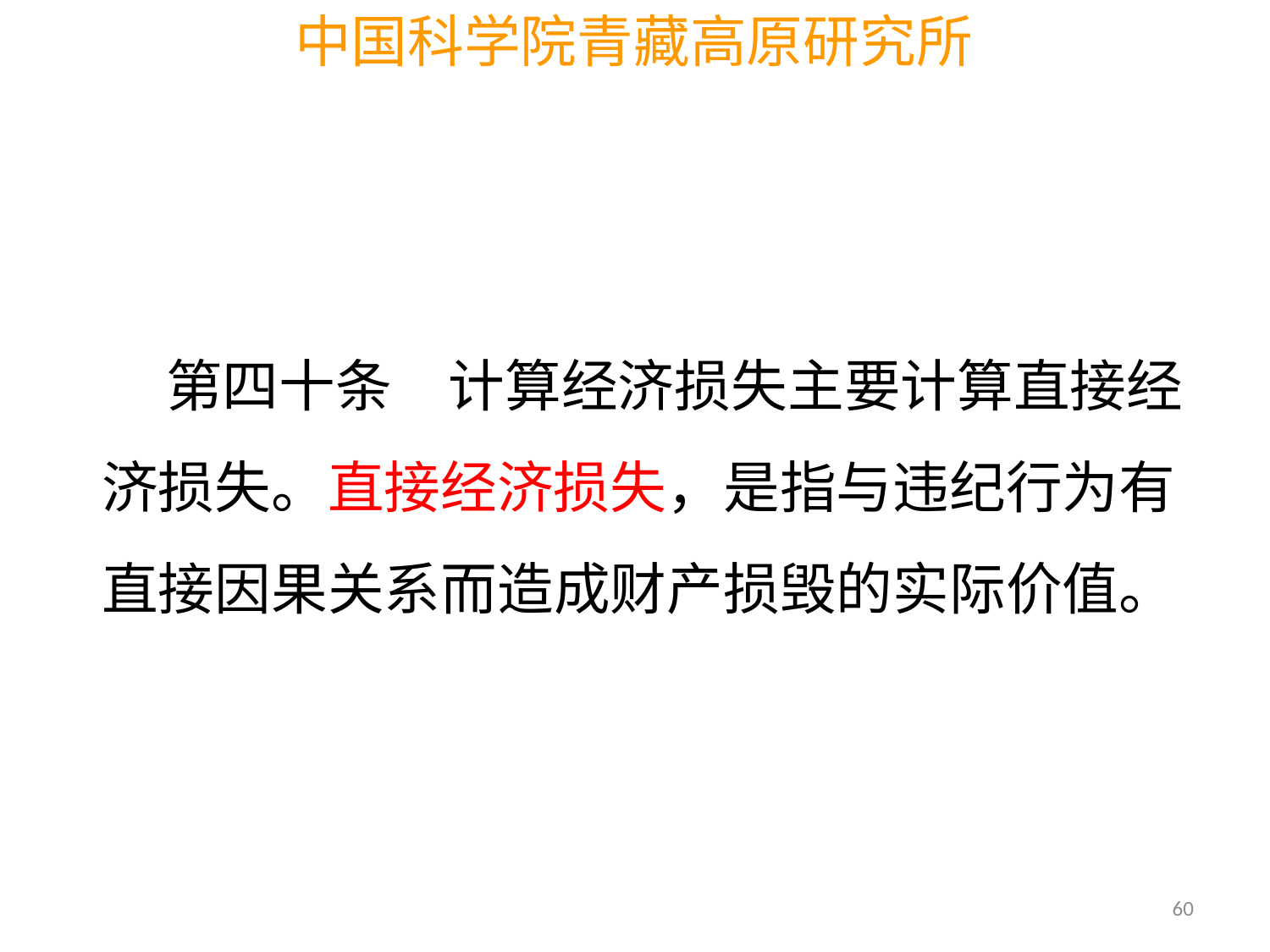

第四十条　计算经济损失主要计算直接经济损失。直接经济损失，是指与违纪行为有直接因果关系而造成财产损毁的实际价值。
60